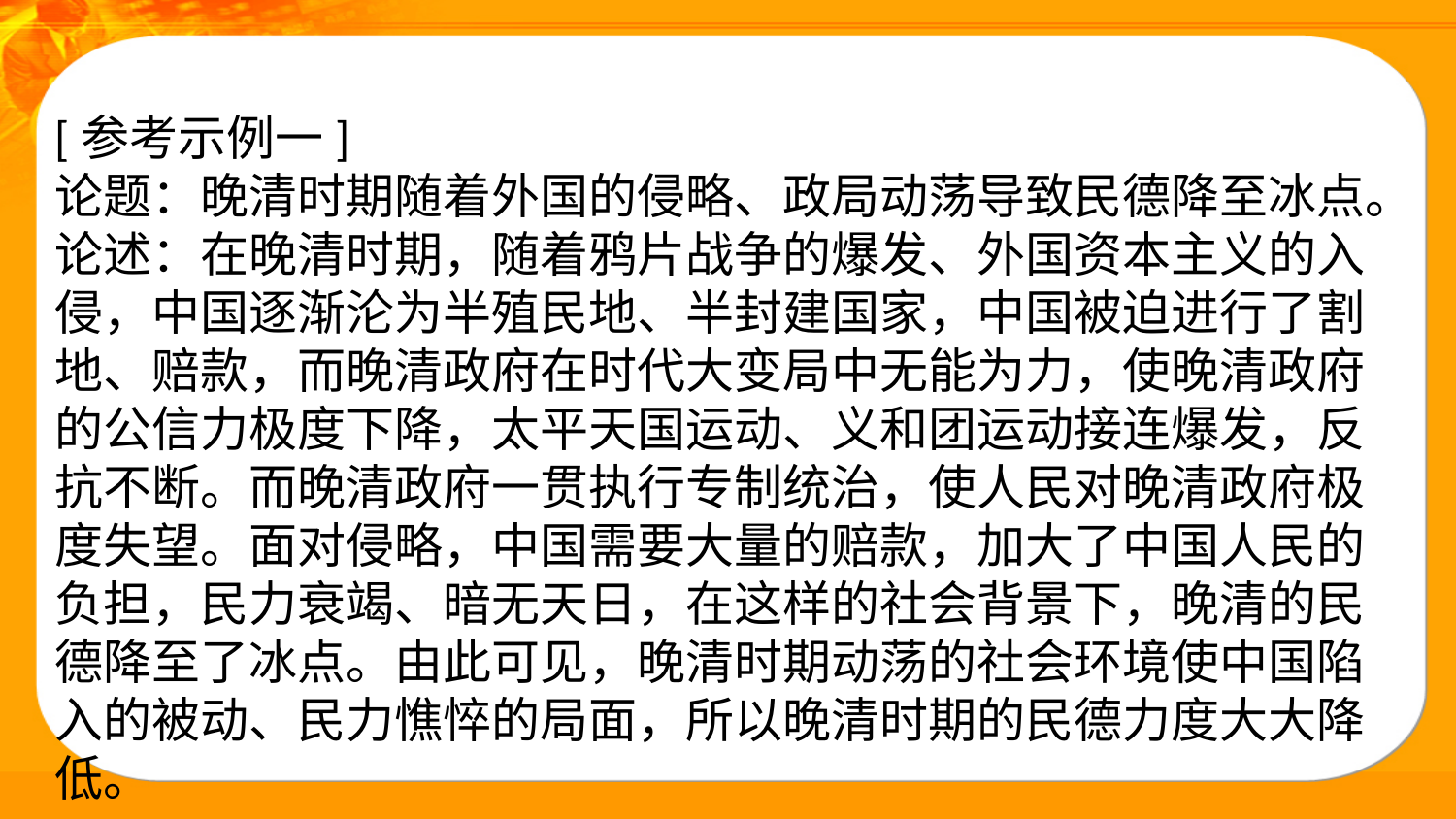

[参考示例一]
论题：晚清时期随着外国的侵略、政局动荡导致民德降至冰点。论述：在晚清时期，随着鸦片战争的爆发、外国资本主义的入侵，中国逐渐沦为半殖民地、半封建国家，中国被迫进行了割地、赔款，而晚清政府在时代大变局中无能为力，使晚清政府的公信力极度下降，太平天国运动、义和团运动接连爆发，反抗不断。而晚清政府一贯执行专制统治，使人民对晚清政府极度失望。面对侵略，中国需要大量的赔款，加大了中国人民的负担，民力衰竭、暗无天日，在这样的社会背景下，晚清的民德降至了冰点。由此可见，晚清时期动荡的社会环境使中国陷入的被动、民力憔悴的局面，所以晚清时期的民德力度大大降低。